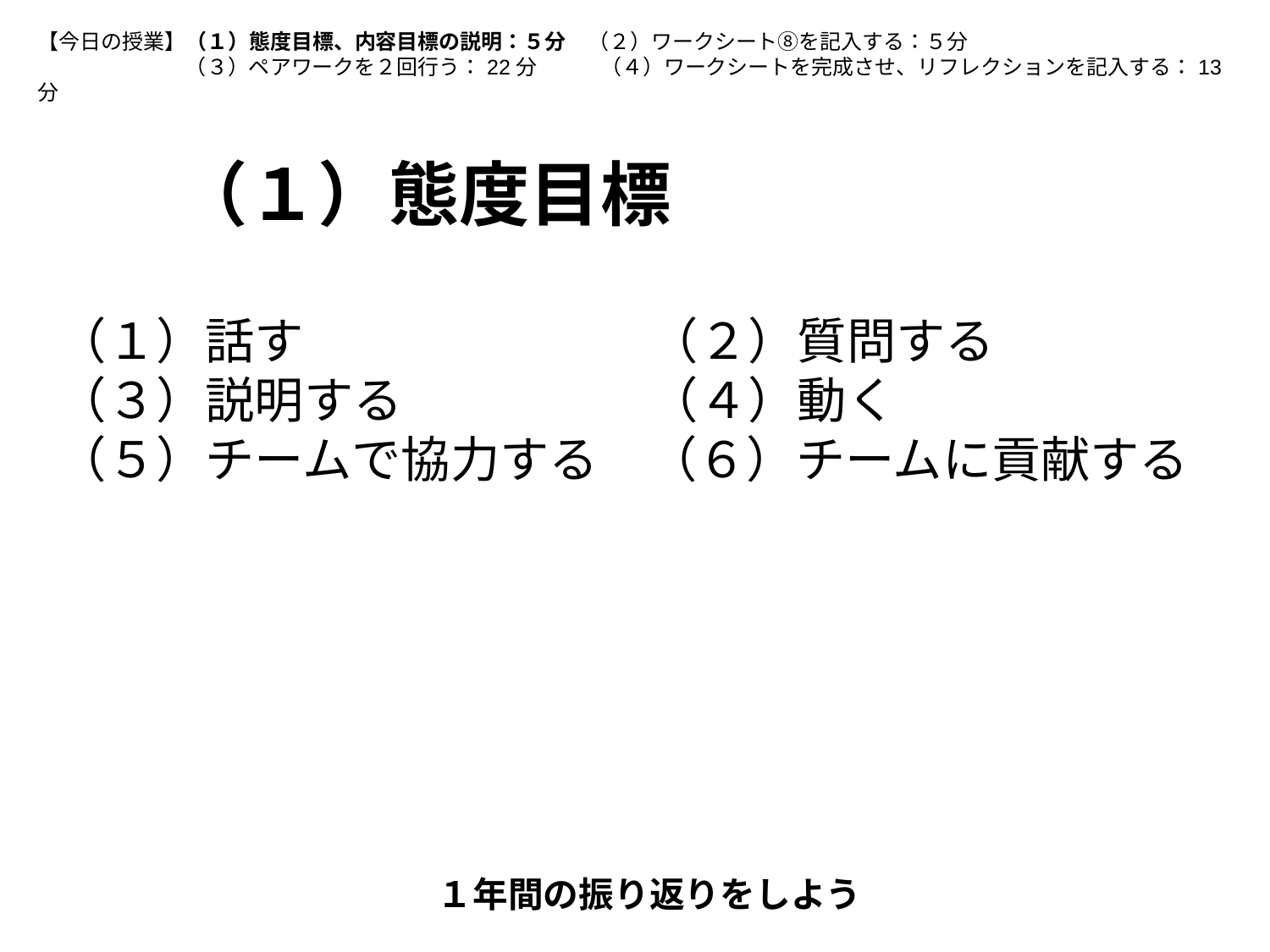

【今日の授業】（１）態度目標、内容目標の説明：５分　（２）ワークシート⑧を記入する：５分
　	　（３）ペアワークを２回行う：22分　　　（４）ワークシートを完成させ、リフレクションを記入する：13分
（１）態度目標
（１）話す　　　　　　　（２）質問する
（３）説明する　　　　　（４）動く
（５）チームで協力する　（６）チームに貢献する
１年間の振り返りをしよう